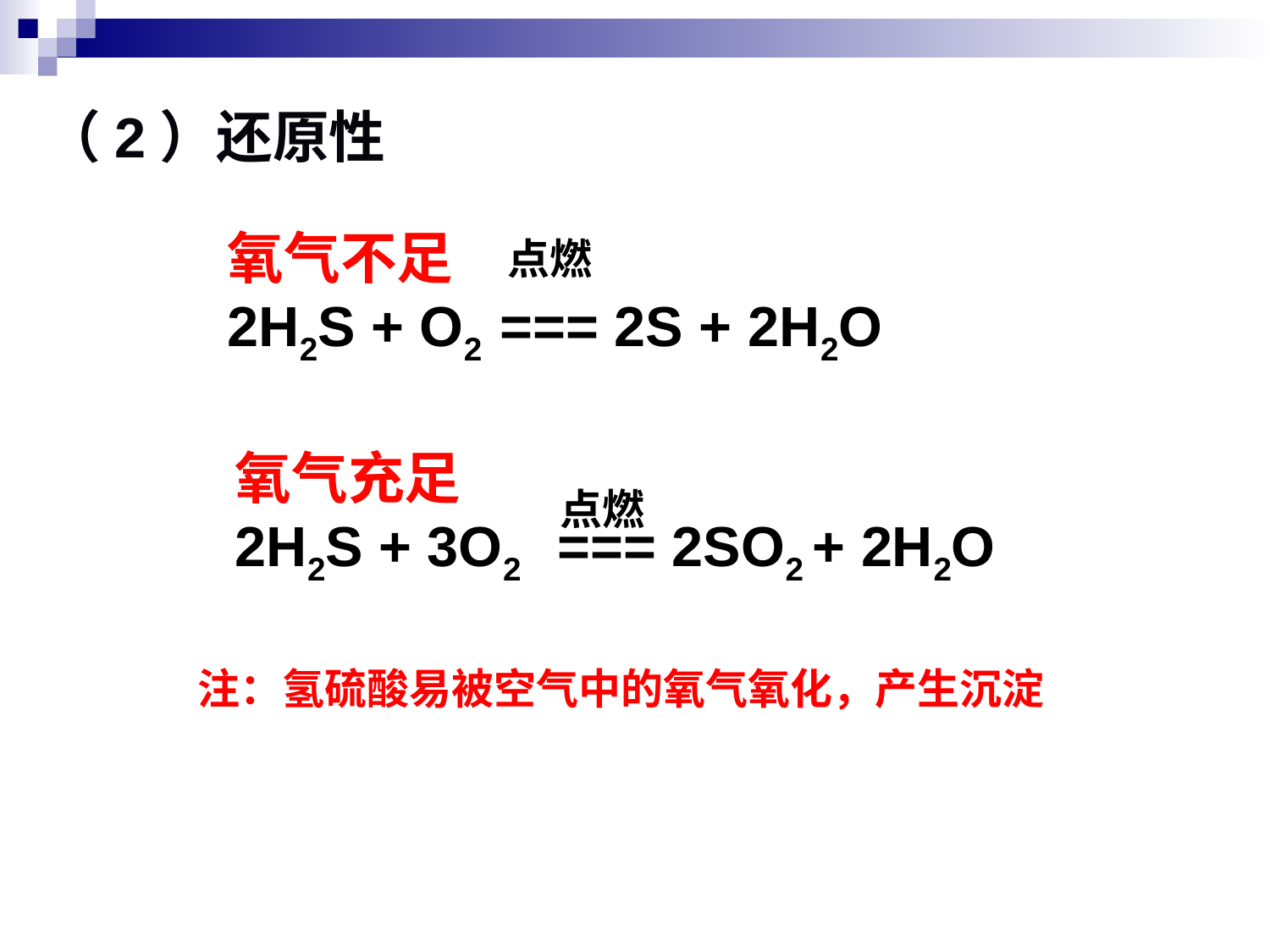

（2）还原性
氧气不足
2H2S + O2  === 2S + 2H2O
点燃
氧气充足
2H2S + 3O2    === 2SO2 + 2H2O
点燃
注：氢硫酸易被空气中的氧气氧化，产生沉淀